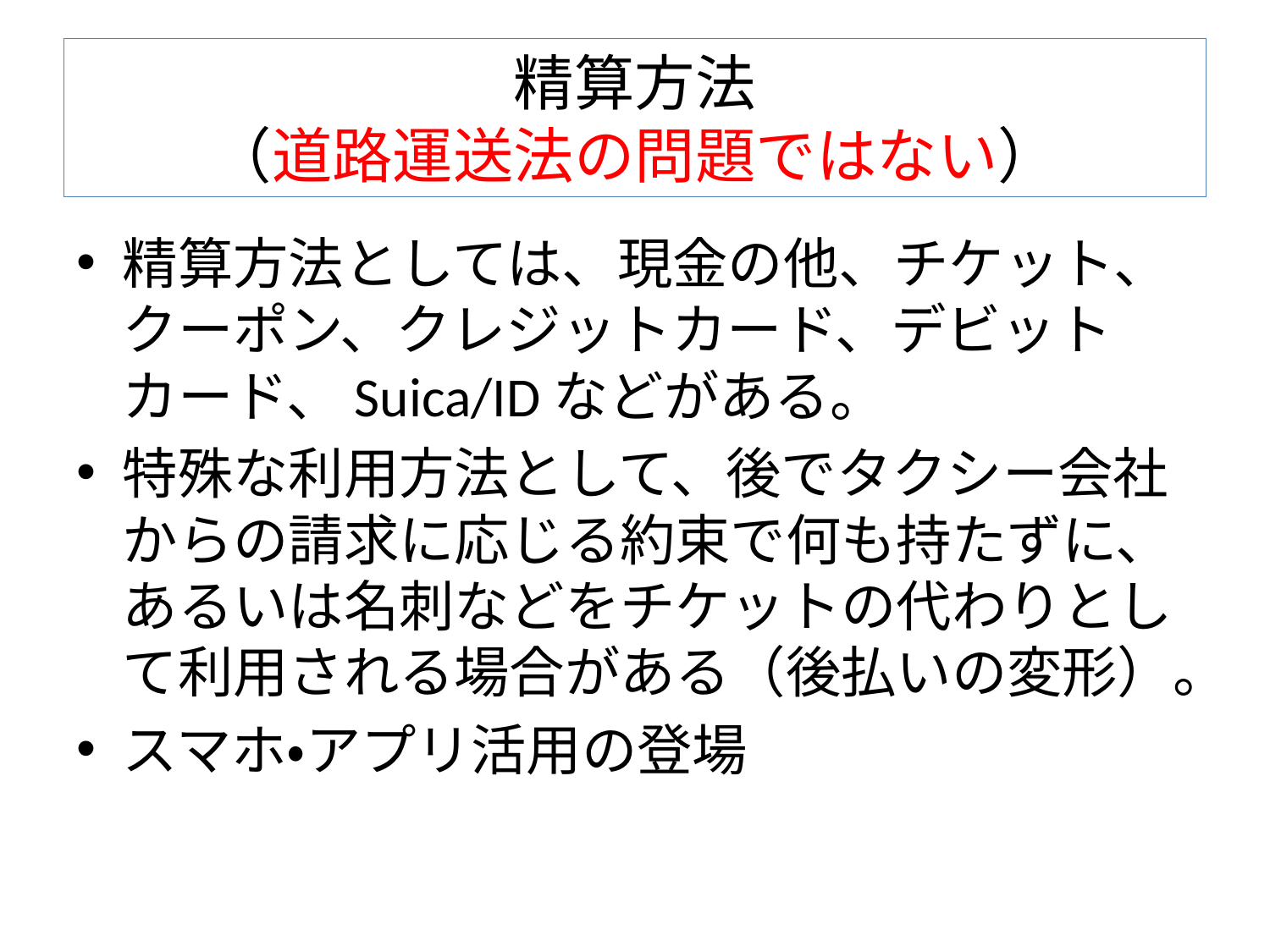

# 精算方法 （道路運送法の問題ではない）
精算方法としては、現金の他、チケット、クーポン、クレジットカード、デビットカード、Suica/IDなどがある。
特殊な利用方法として、後でタクシー会社からの請求に応じる約束で何も持たずに、あるいは名刺などをチケットの代わりとして利用される場合がある（後払いの変形）。
スマホ・アプリ活用の登場